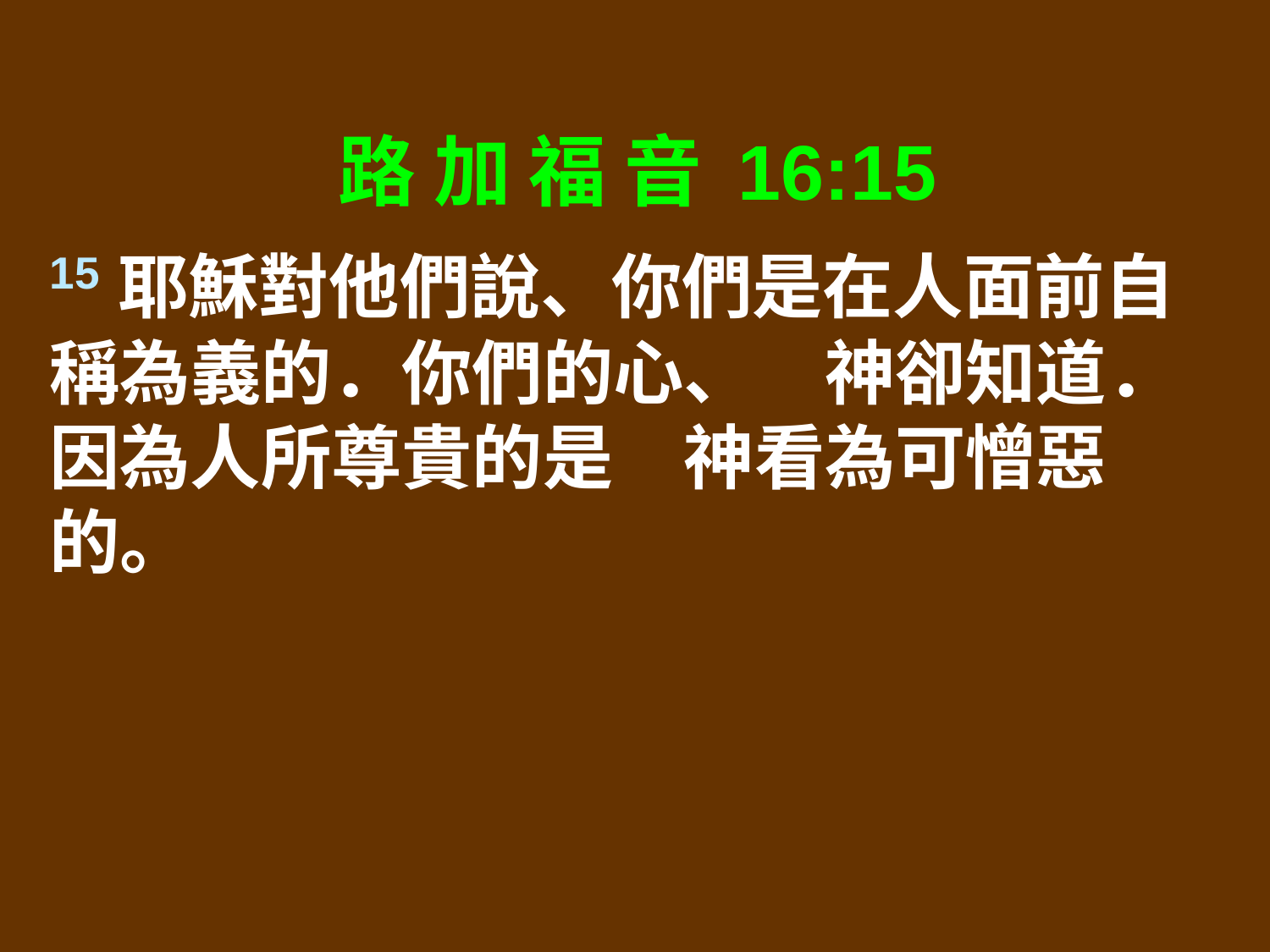

路 加 福 音 16:15
15耶穌對他們說、你們是在人面前自稱為義的．你們的心、　神卻知道．因為人所尊貴的是　神看為可憎惡的。